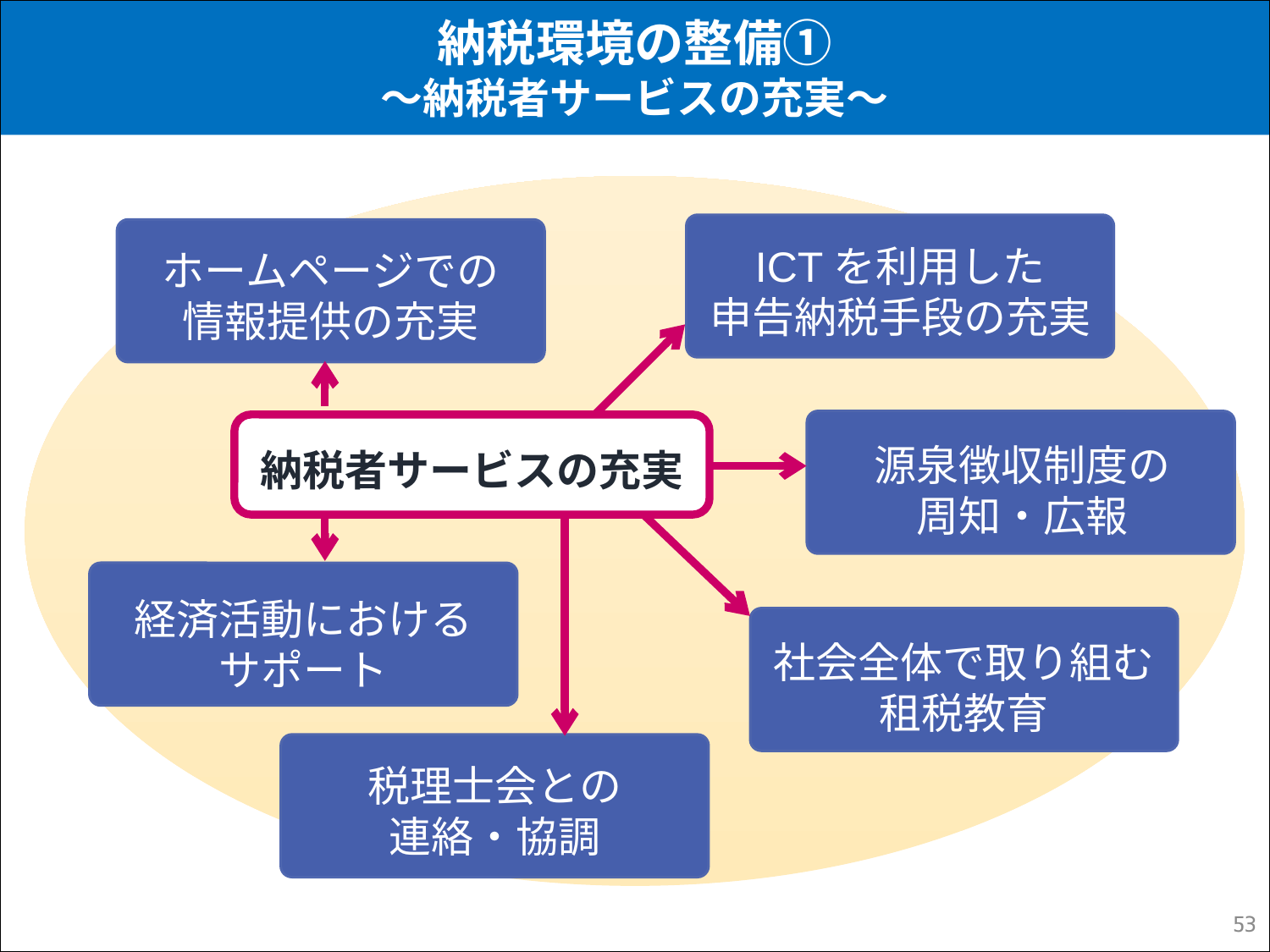

# 納税環境の整備① ～納税者サービスの充実～

ICTを利用した
申告納税手段の充実
ホームページでの
情報提供の充実

源泉徴収制度の
周知・広報
納税者サービスの充実
経済活動における
サポート
社会全体で取り組む
租税教育
税理士会との
連絡・協調

53